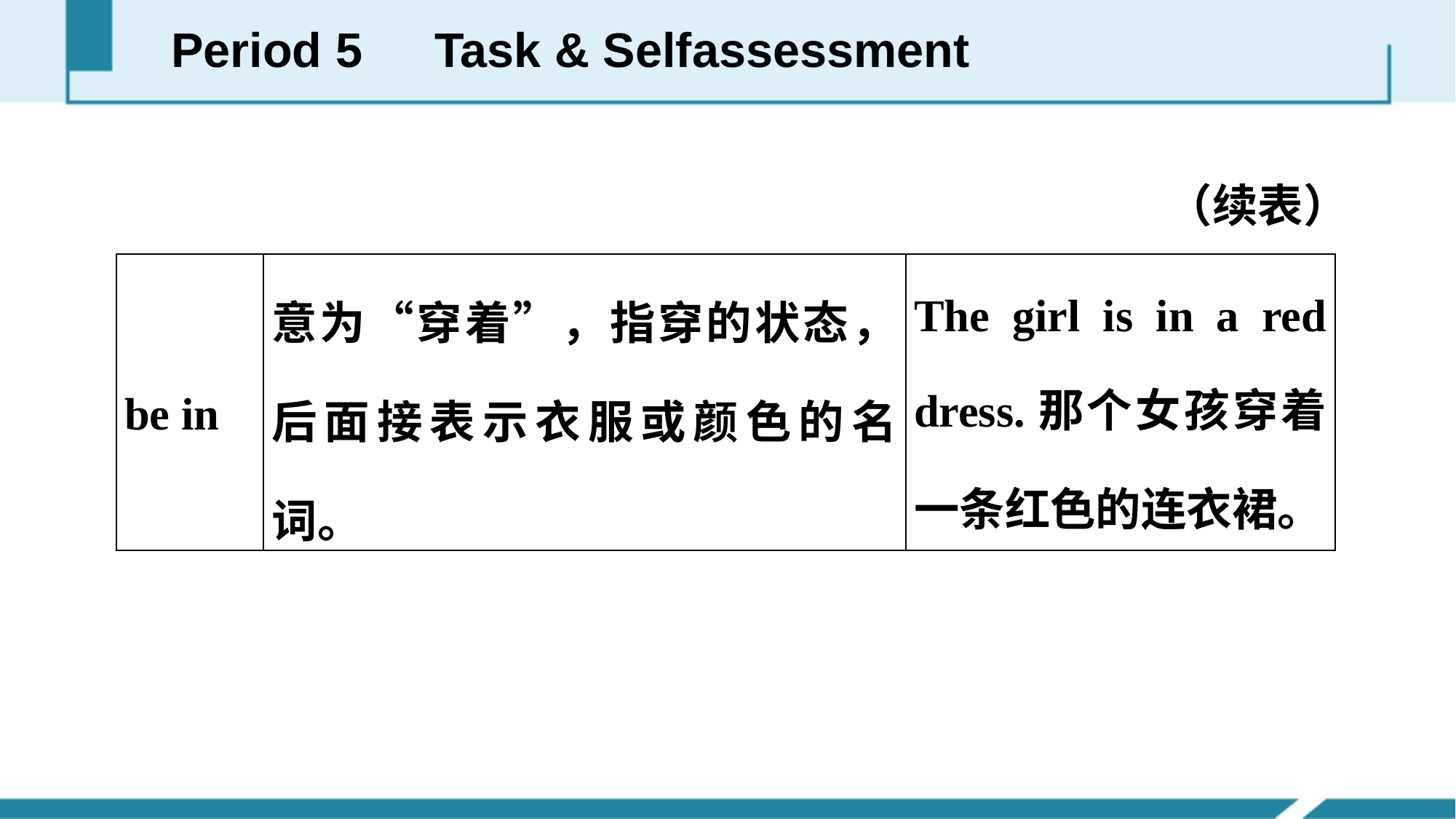

Period 5　Task & Self­assessment
（续表）
| be in | 意为“穿着”，指穿的状态，后面接表示衣服或颜色的名词。 | The girl is in a red dress.那个女孩穿着一条红色的连衣裙。 |
| --- | --- | --- |